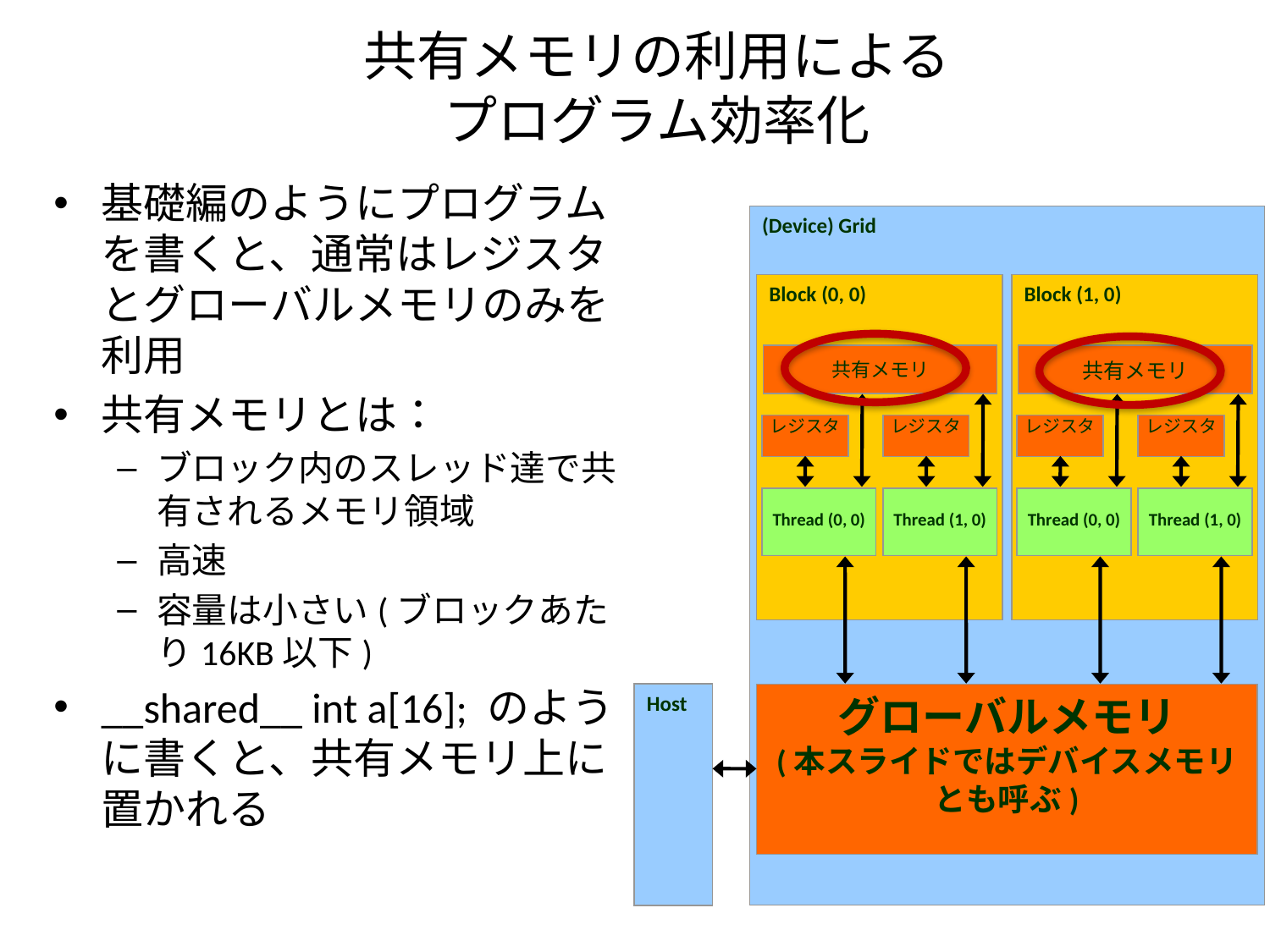

# 共有メモリの利用による プログラム効率化
基礎編のようにプログラムを書くと、通常はレジスタとグローバルメモリのみを利用
共有メモリとは：
ブロック内のスレッド達で共有されるメモリ領域
高速
容量は小さい(ブロックあたり16KB以下)
__shared__ int a[16]; のように書くと、共有メモリ上に置かれる

(Device) Grid
Block (0, 0)
Block (1, 0)
共有メモリ
共有メモリ

レジスタ
レジスタ
レジスタ
レジスタ

Thread (0, 0)
Thread (1, 0)
Thread (0, 0)
Thread (1, 0)

Host
グローバルメモリ
(本スライドではデバイスメモリとも呼ぶ)